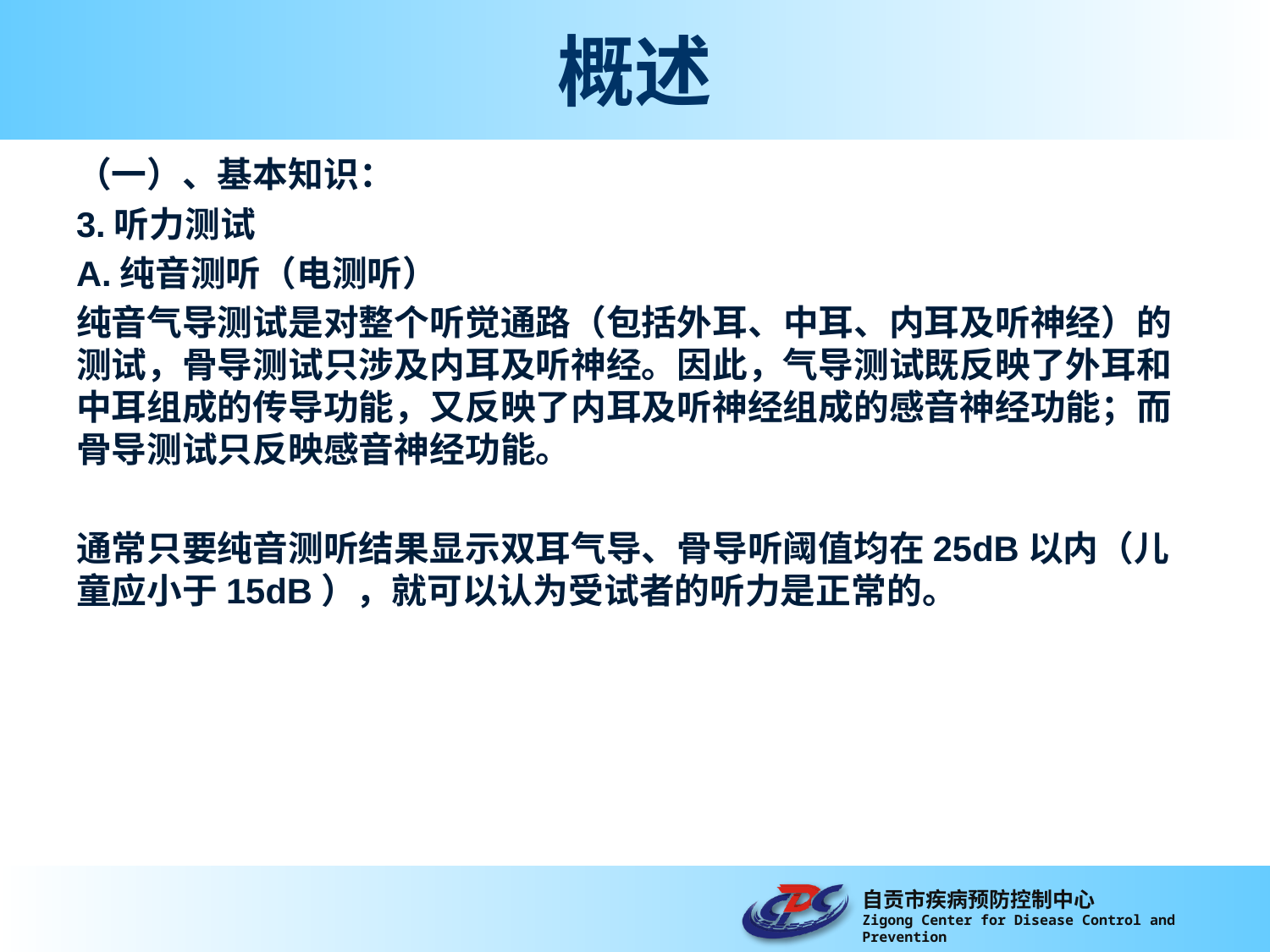

# 概述
（一）、基本知识：
3.听力测试
A.纯音测听（电测听）
纯音气导测试是对整个听觉通路（包括外耳、中耳、内耳及听神经）的测试，骨导测试只涉及内耳及听神经。因此，气导测试既反映了外耳和中耳组成的传导功能，又反映了内耳及听神经组成的感音神经功能；而骨导测试只反映感音神经功能。

通常只要纯音测听结果显示双耳气导、骨导听阈值均在25dB以内（儿童应小于15dB），就可以认为受试者的听力是正常的。
14